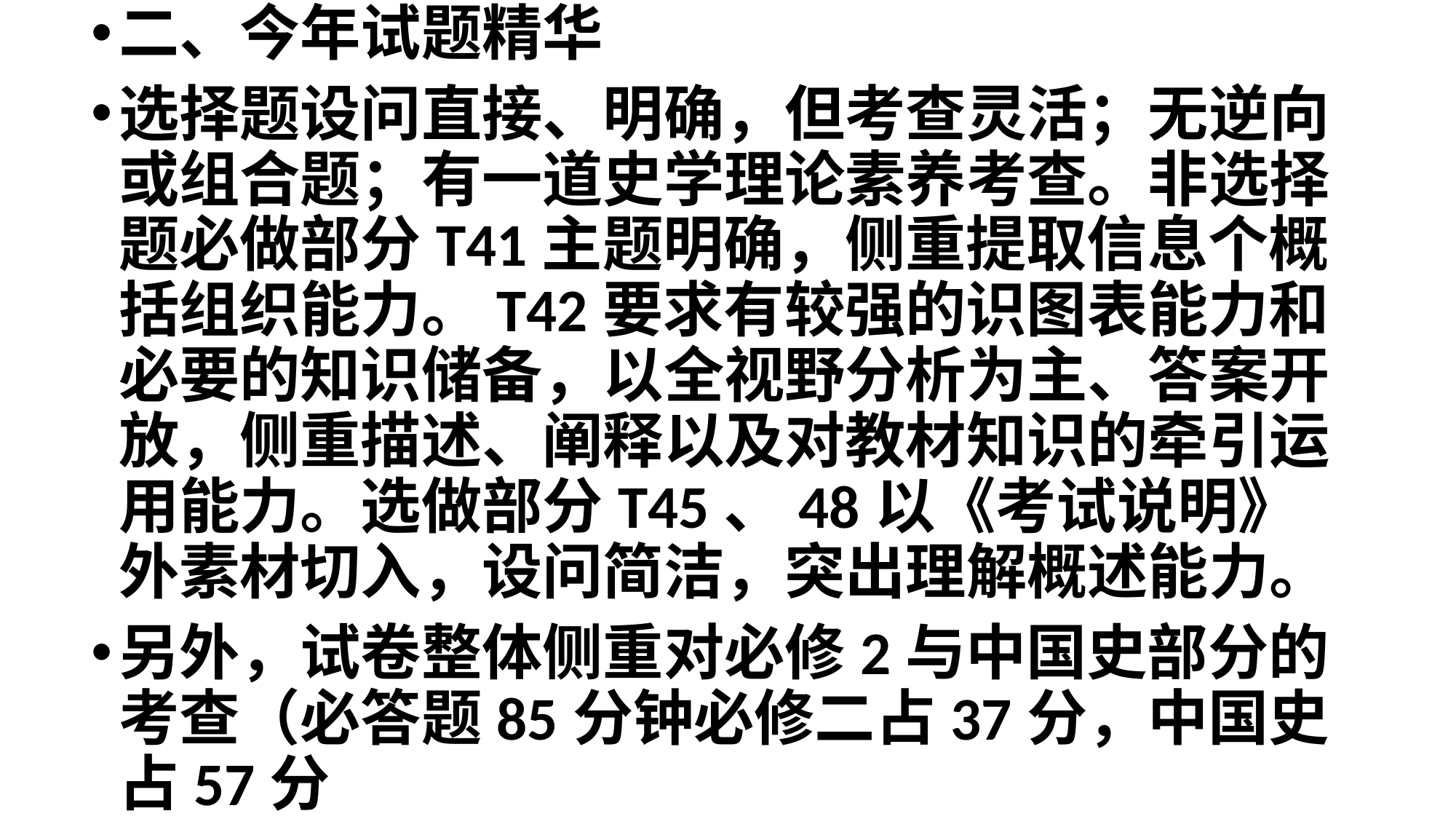

二、今年试题精华
选择题设问直接、明确，但考查灵活；无逆向或组合题；有一道史学理论素养考查。非选择题必做部分T41主题明确，侧重提取信息个概括组织能力。T42要求有较强的识图表能力和必要的知识储备，以全视野分析为主、答案开放，侧重描述、阐释以及对教材知识的牵引运用能力。选做部分T45、48以《考试说明》外素材切入，设问简洁，突出理解概述能力。
另外，试卷整体侧重对必修2与中国史部分的考查（必答题85分钟必修二占37分，中国史占57分